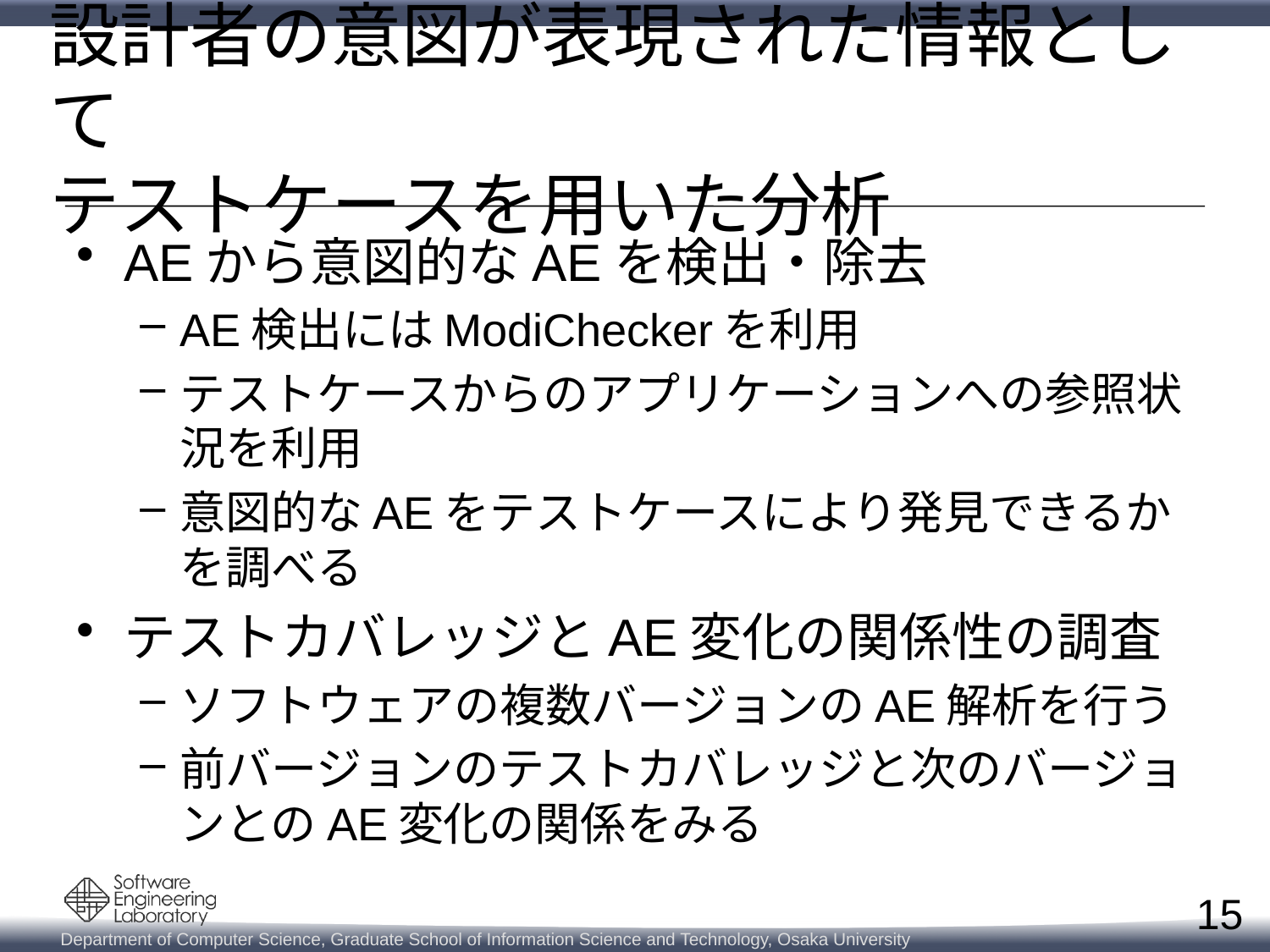

# 設計者の意図が表現された情報として テストケースを用いた分析
AEから意図的なAEを検出・除去
AE検出にはModiCheckerを利用
テストケースからのアプリケーションへの参照状況を利用
意図的なAEをテストケースにより発見できるかを調べる
テストカバレッジとAE変化の関係性の調査
ソフトウェアの複数バージョンのAE解析を行う
前バージョンのテストカバレッジと次のバージョンとのAE変化の関係をみる

15